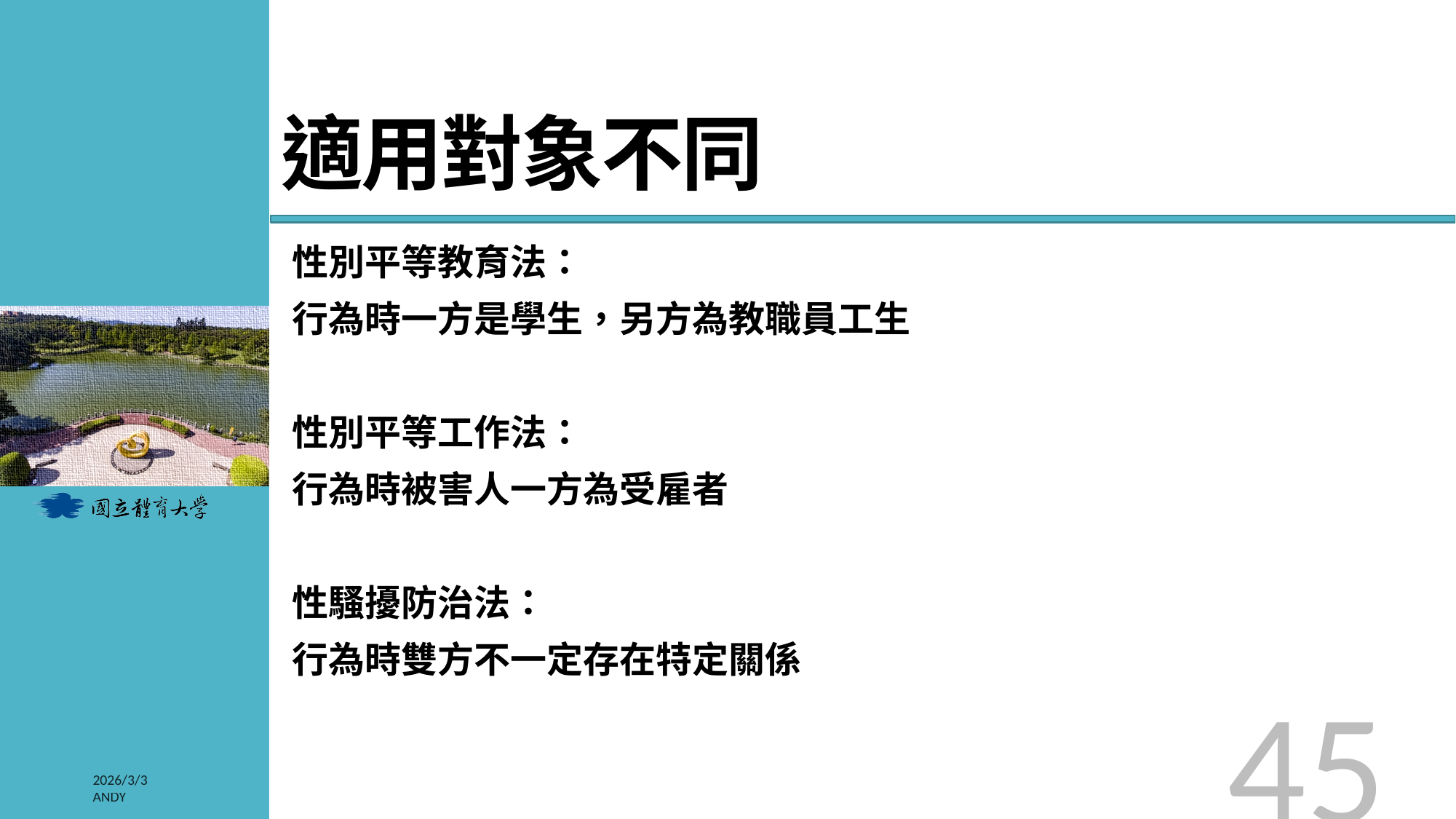

# 適用對象不同
性別平等教育法：
行為時一方是學生，另方為教職員工生

性別平等工作法：
行為時被害人一方為受雇者

性騷擾防治法：
行為時雙方不一定存在特定關係
45
2026/3/3
Andy